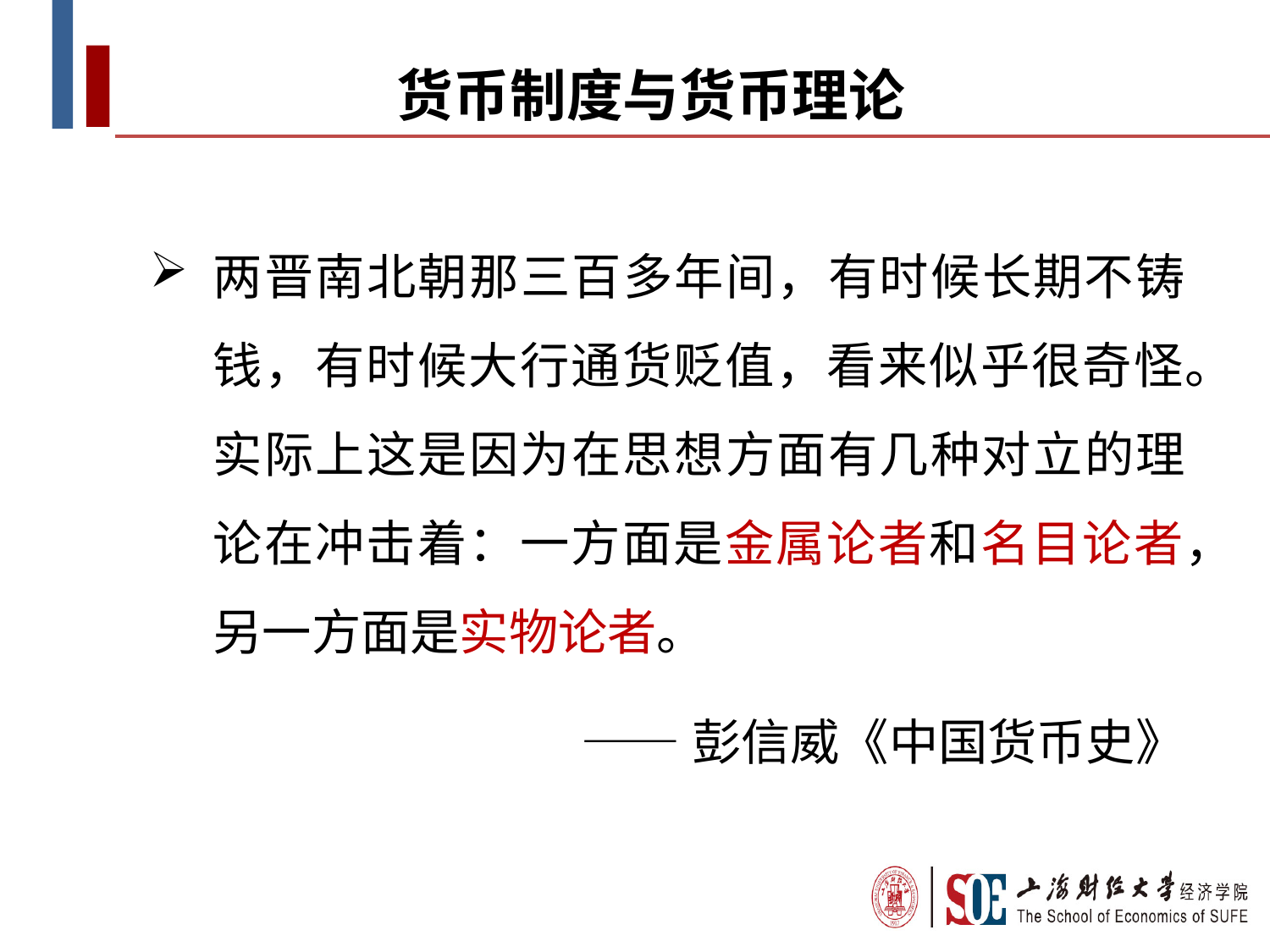

货币制度与货币理论
两晋南北朝那三百多年间，有时候长期不铸钱，有时候大行通货贬值，看来似乎很奇怪。实际上这是因为在思想方面有几种对立的理论在冲击着：一方面是金属论者和名目论者，另一方面是实物论者。
——彭信威《中国货币史》